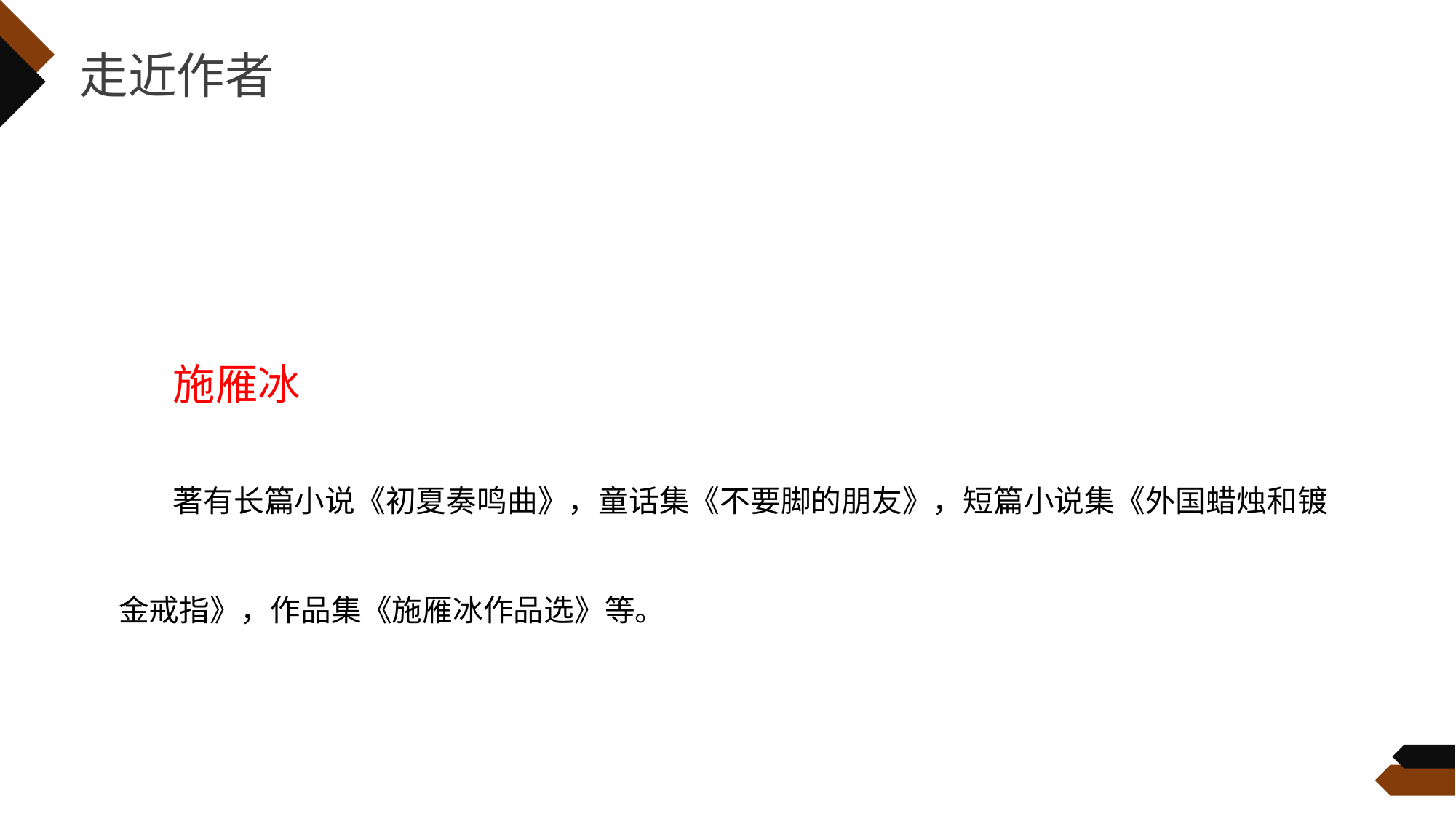

走近作者
       施雁冰
       著有长篇小说《初夏奏鸣曲》，童话集《不要脚的朋友》，短篇小说集《外国蜡烛和镀金戒指》，作品集《施雁冰作品选》等。